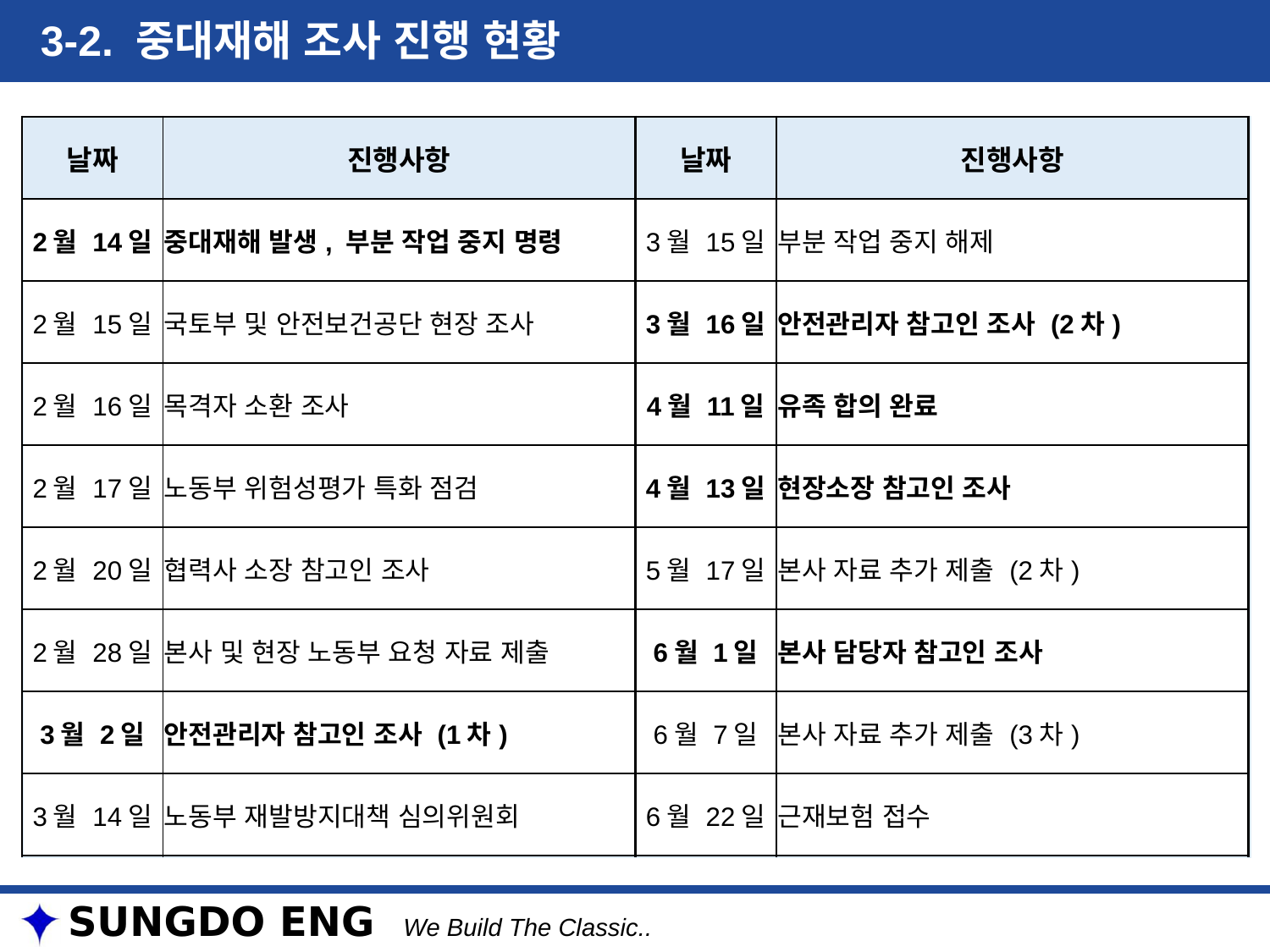

3-2. 중대재해 조사 진행 현황
| 날짜 | 진행사항 | 날짜 | 진행사항 |
| --- | --- | --- | --- |
| 2월 14일 | 중대재해 발생, 부분 작업 중지 명령 | 3월 15일 | 부분 작업 중지 해제 |
| 2월 15일 | 국토부 및 안전보건공단 현장 조사 | 3월 16일 | 안전관리자 참고인 조사 (2차) |
| 2월 16일 | 목격자 소환 조사 | 4월 11일 | 유족 합의 완료 |
| 2월 17일 | 노동부 위험성평가 특화 점검 | 4월 13일 | 현장소장 참고인 조사 |
| 2월 20일 | 협력사 소장 참고인 조사 | 5월 17일 | 본사 자료 추가 제출 (2차) |
| 2월 28일 | 본사 및 현장 노동부 요청 자료 제출 | 6월 1일 | 본사 담당자 참고인 조사 |
| 3월 2일 | 안전관리자 참고인 조사 (1차) | 6월 7일 | 본사 자료 추가 제출 (3차) |
| 3월 14일 | 노동부 재발방지대책 심의위원회 | 6월 22일 | 근재보험 접수 |